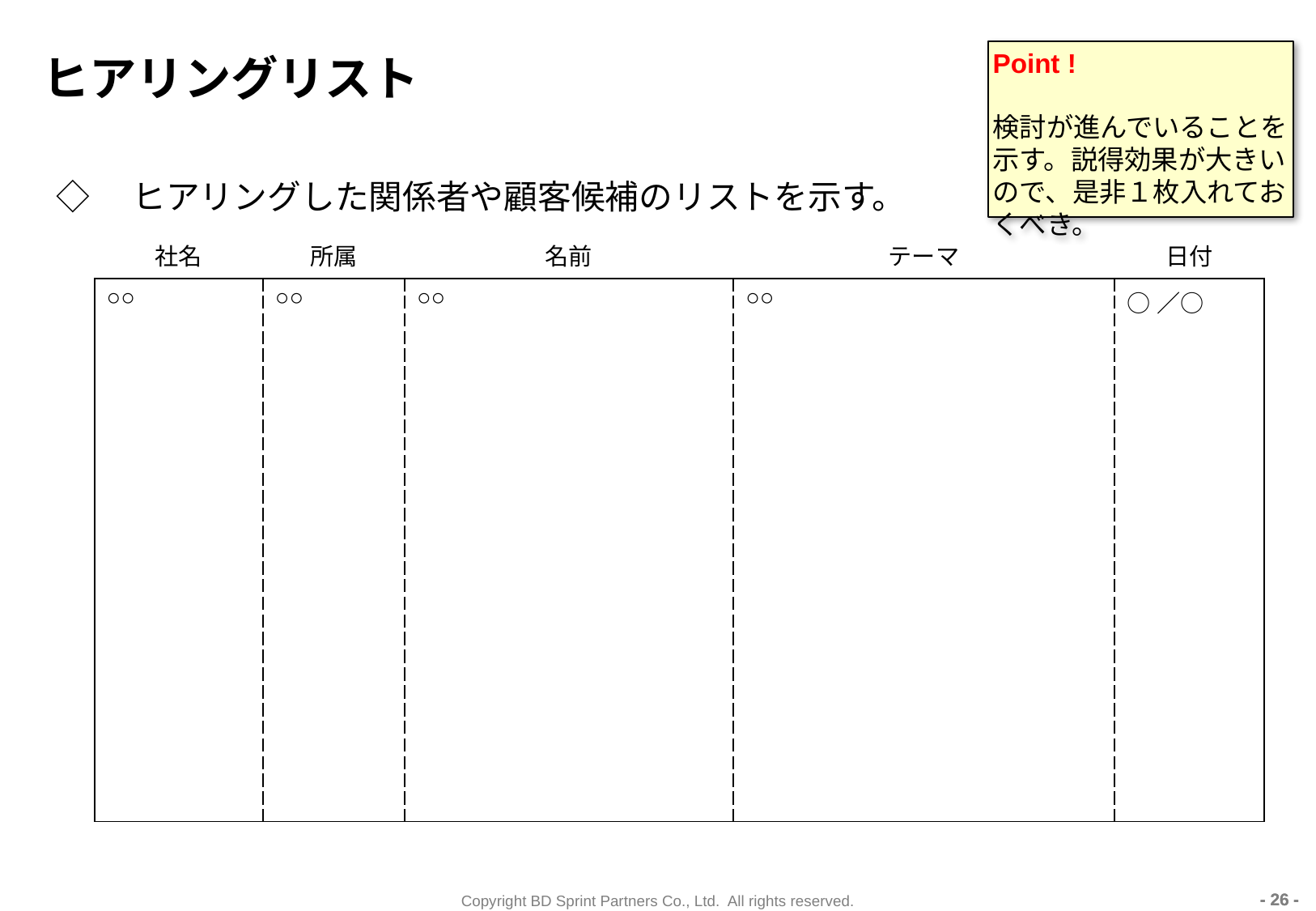

# ヒアリングリスト
Point !

検討が進んでいることを示す。説得効果が大きいので、是非１枚入れておくべき。
◇　ヒアリングした関係者や顧客候補のリストを示す。
| 社名 | 所属 | 名前 | テーマ | 日付 |
| --- | --- | --- | --- | --- |
| ○○ | ○○ | ○○ | ○○ | ○／○ |